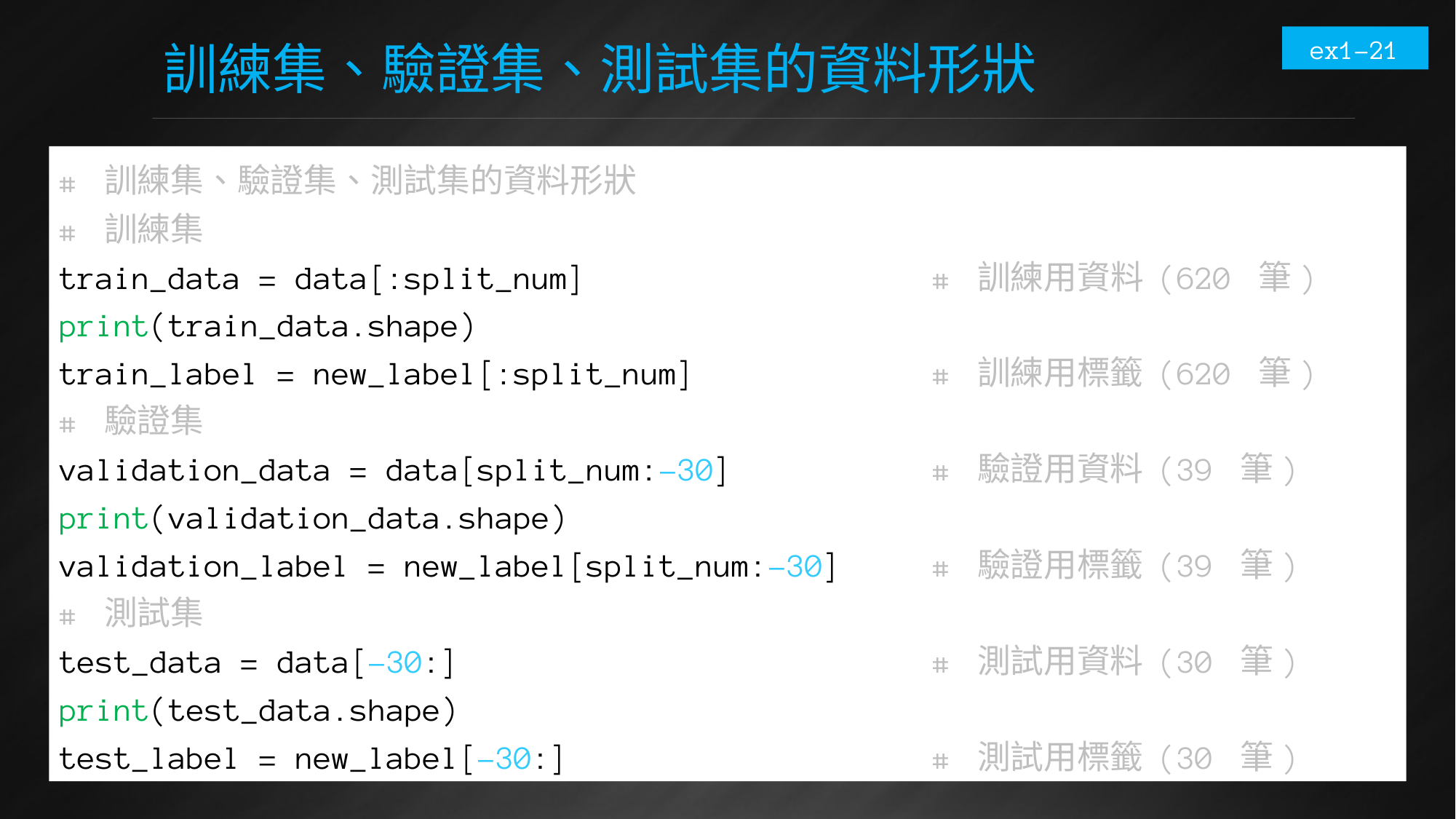

ex1-21
# 訓練集、驗證集、測試集的資料形狀
# 訓練集、驗證集、測試集的資料形狀
# 訓練集
train_data = data[:split_num]				# 訓練用資料 (620 筆)
print(train_data.shape)
train_label = new_label[:split_num]			# 訓練用標籤 (620 筆)
# 驗證集
validation_data = data[split_num:-30]		# 驗證用資料 (39 筆)
print(validation_data.shape)
validation_label = new_label[split_num:-30]	# 驗證用標籤 (39 筆)
# 測試集
test_data = data[-30:]					# 測試用資料 (30 筆)
print(test_data.shape)
test_label = new_label[-30:]				# 測試用標籤 (30 筆)